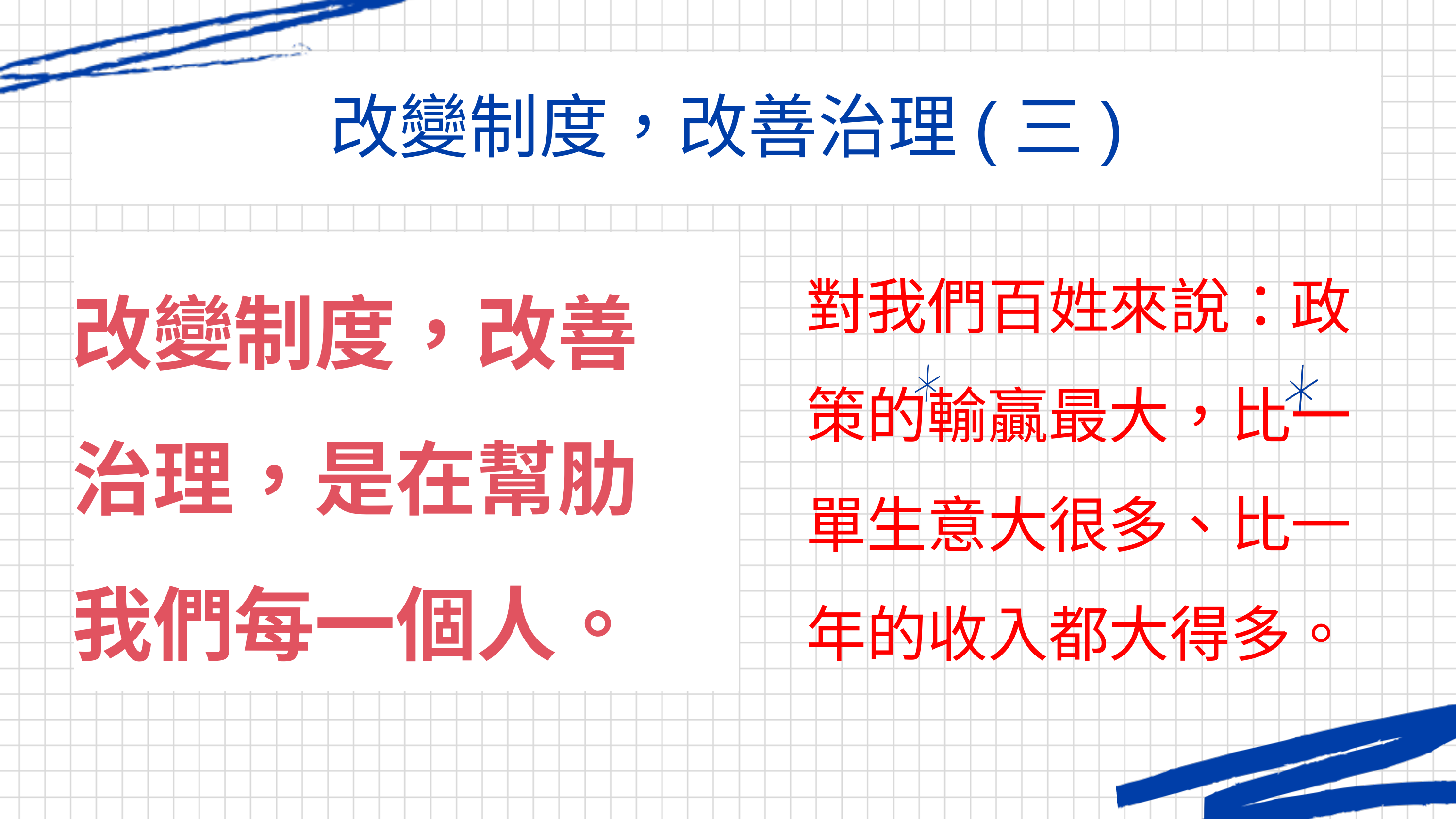

改變制度，改善治理(三)
對我們百姓來說：政策的輸贏最大，比一單生意大很多、比一年的收入都大得多。

改變制度，改善治理，是在幫肋我們每一個人。